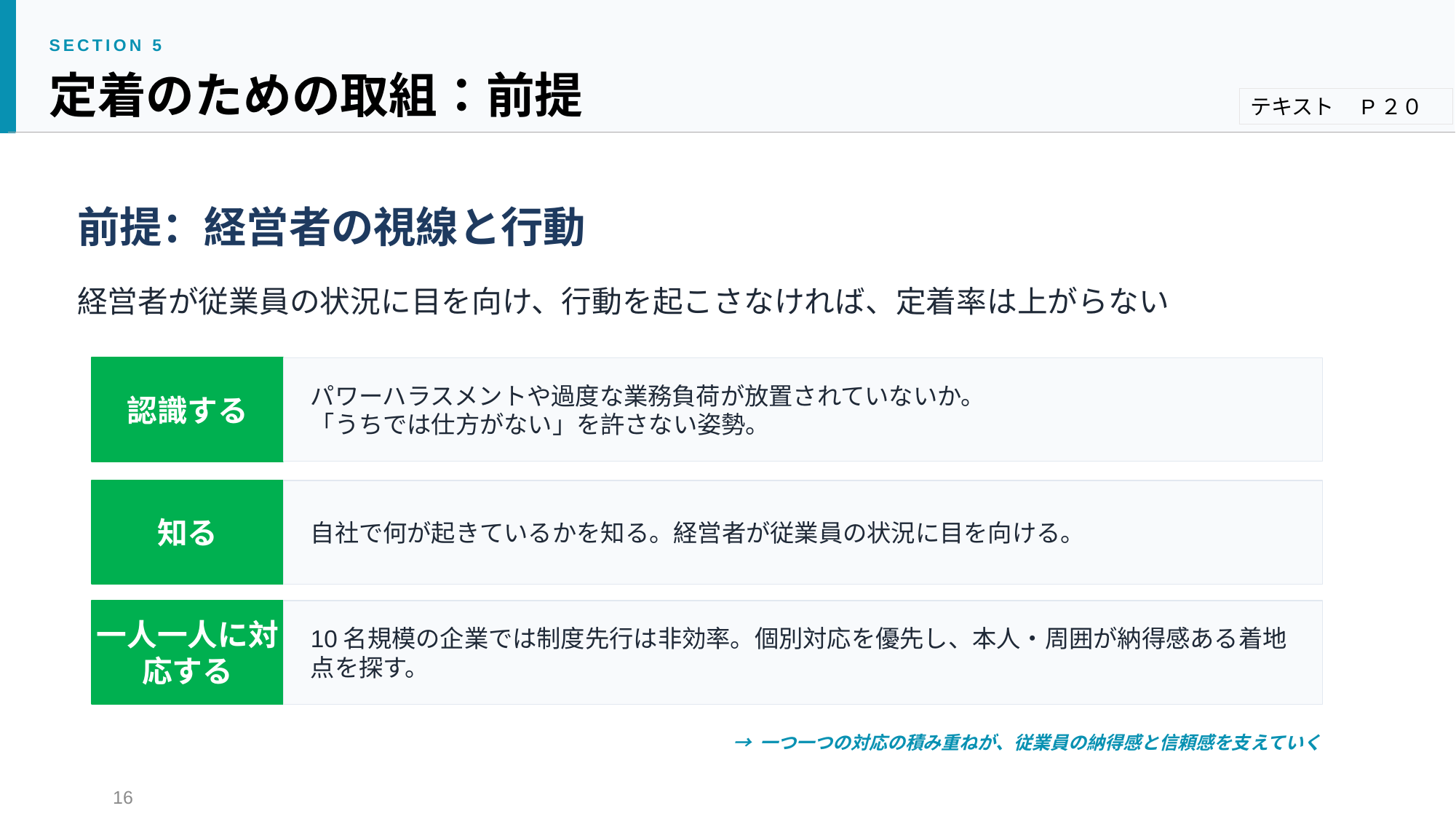

SECTION 5
定着のための取組：前提
テキスト　P２０
前提：経営者の視線と行動
経営者が従業員の状況に目を向け、行動を起こさなければ、定着率は上がらない

認識する

パワーハラスメントや過度な業務負荷が放置されていないか。
「うちでは仕方がない」を許さない姿勢。

知る

自社で何が起きているかを知る。経営者が従業員の状況に目を向ける。

一人一人に対応する

10名規模の企業では制度先行は非効率。個別対応を優先し、本人・周囲が納得感ある着地点を探す。
見落としてはならない離職理由：結婚・出産・育児・介護・看護
→ 一つ一つの対応の積み重ねが、従業員の納得感と信頼感を支えていく
→ 短時間勤務・テレワーク整備、業務マニュアル化による属人性排除で離職を防げる可能性
16